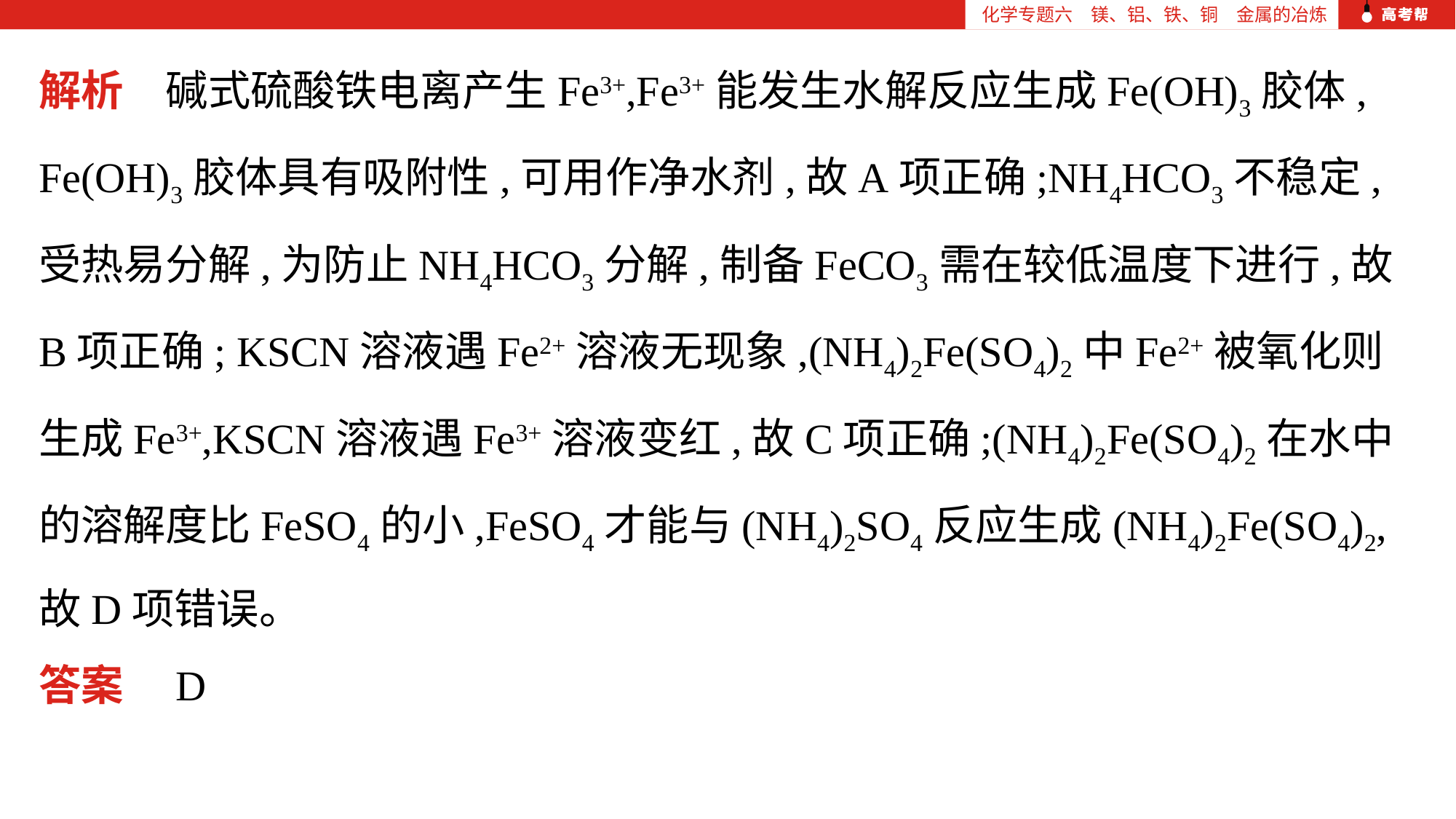

化学专题六　镁、铝、铁、铜　金属的冶炼

解析　碱式硫酸铁电离产生Fe3+,Fe3+能发生水解反应生成Fe(OH)3胶体, Fe(OH)3胶体具有吸附性,可用作净水剂,故A项正确;NH4HCO3不稳定,受热易分解,为防止NH4HCO3分解,制备FeCO3需在较低温度下进行,故B项正确; KSCN溶液遇Fe2+溶液无现象,(NH4)2Fe(SO4)2中Fe2+被氧化则生成Fe3+,KSCN溶液遇Fe3+溶液变红,故C项正确;(NH4)2Fe(SO4)2在水中的溶解度比FeSO4的小,FeSO4才能与(NH4)2SO4反应生成(NH4)2Fe(SO4)2,故D项错误。
答案　D